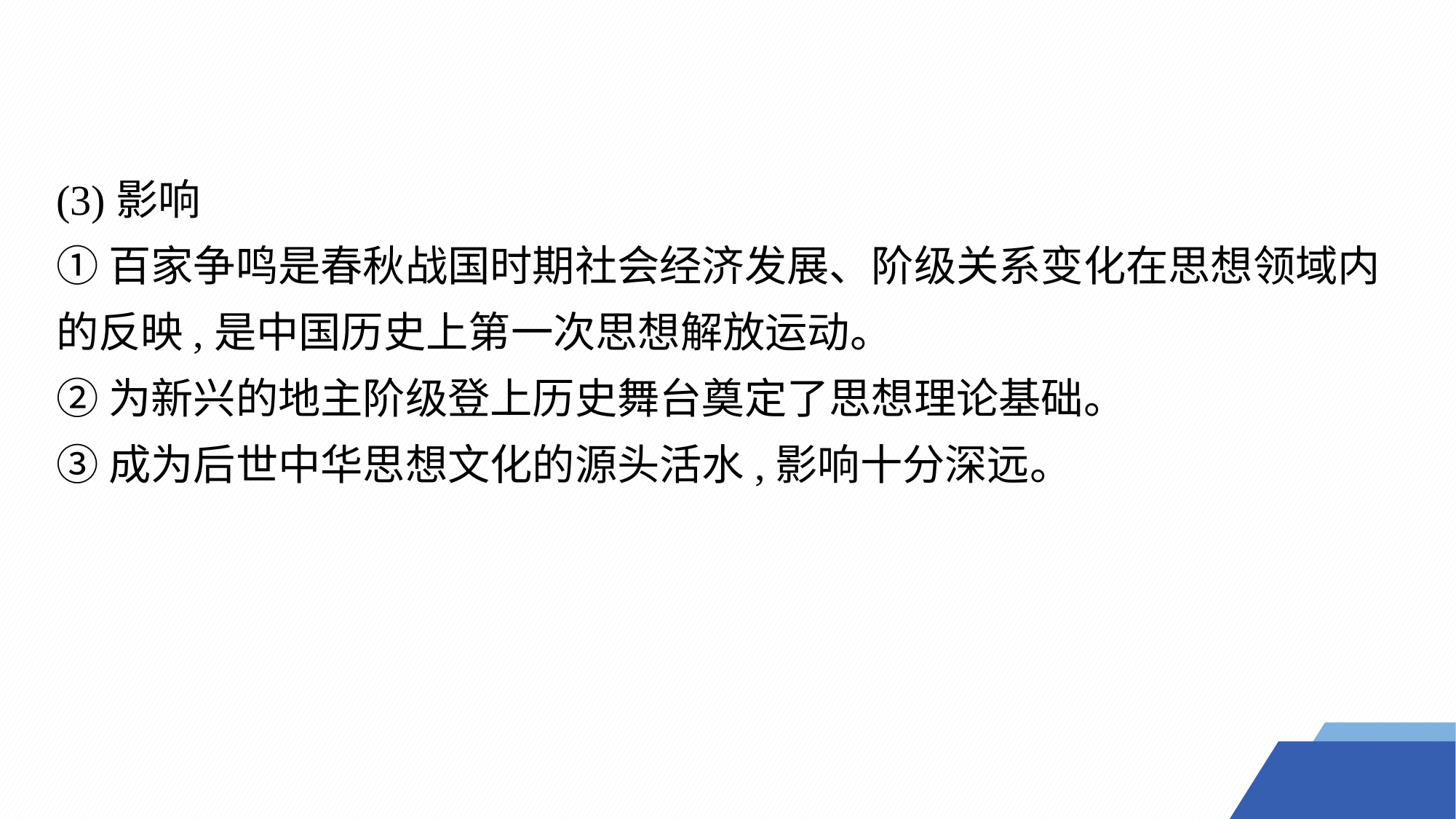

(3)影响
①百家争鸣是春秋战国时期社会经济发展、阶级关系变化在思想领域内的反映,是中国历史上第一次思想解放运动。
②为新兴的地主阶级登上历史舞台奠定了思想理论基础。
③成为后世中华思想文化的源头活水,影响十分深远。